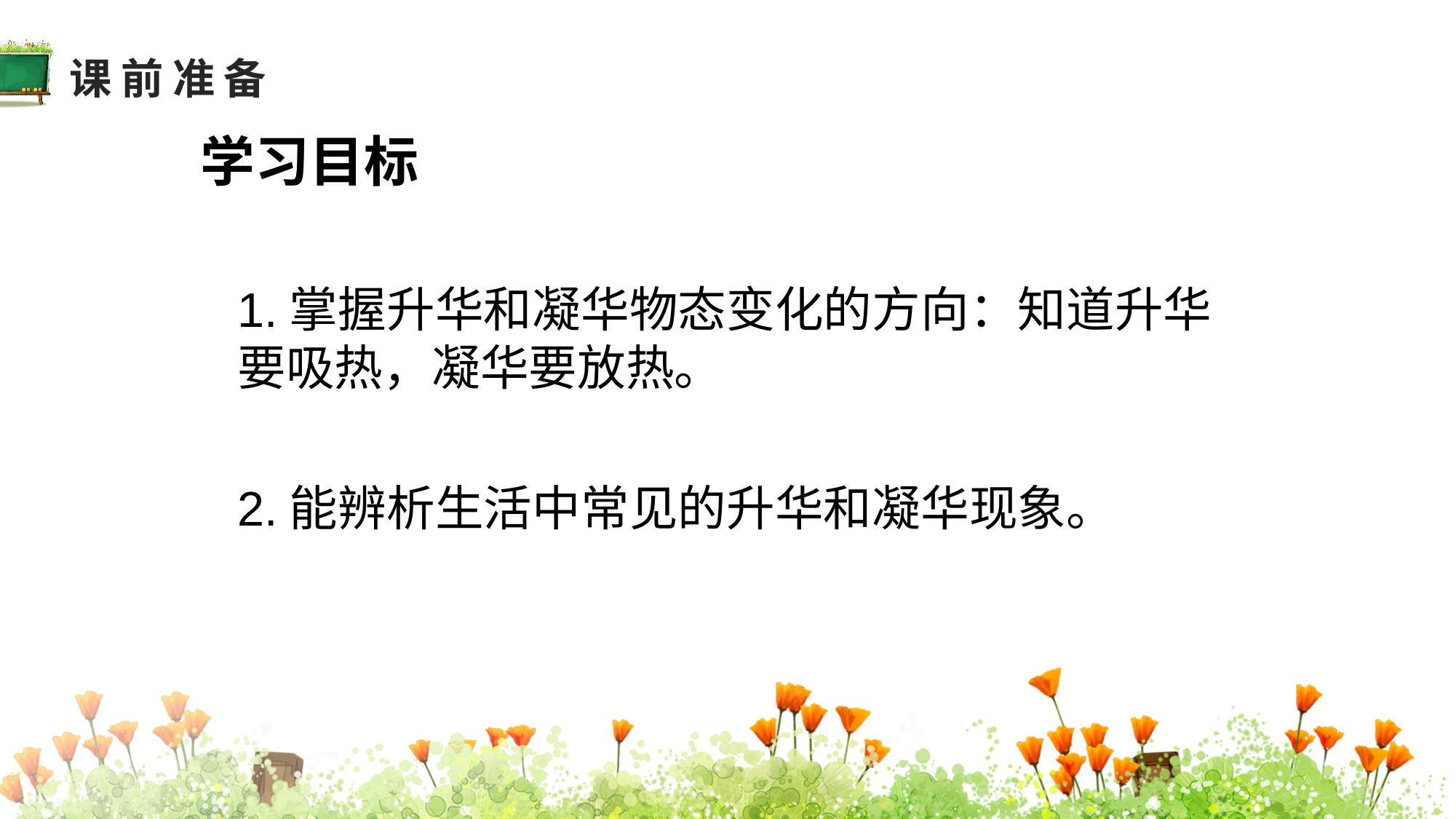

课前准备
学习目标
教学分析
1.掌握升华和凝华物态变化的方向：知道升华要吸热，凝华要放热。
2.能辨析生活中常见的升华和凝华现象。